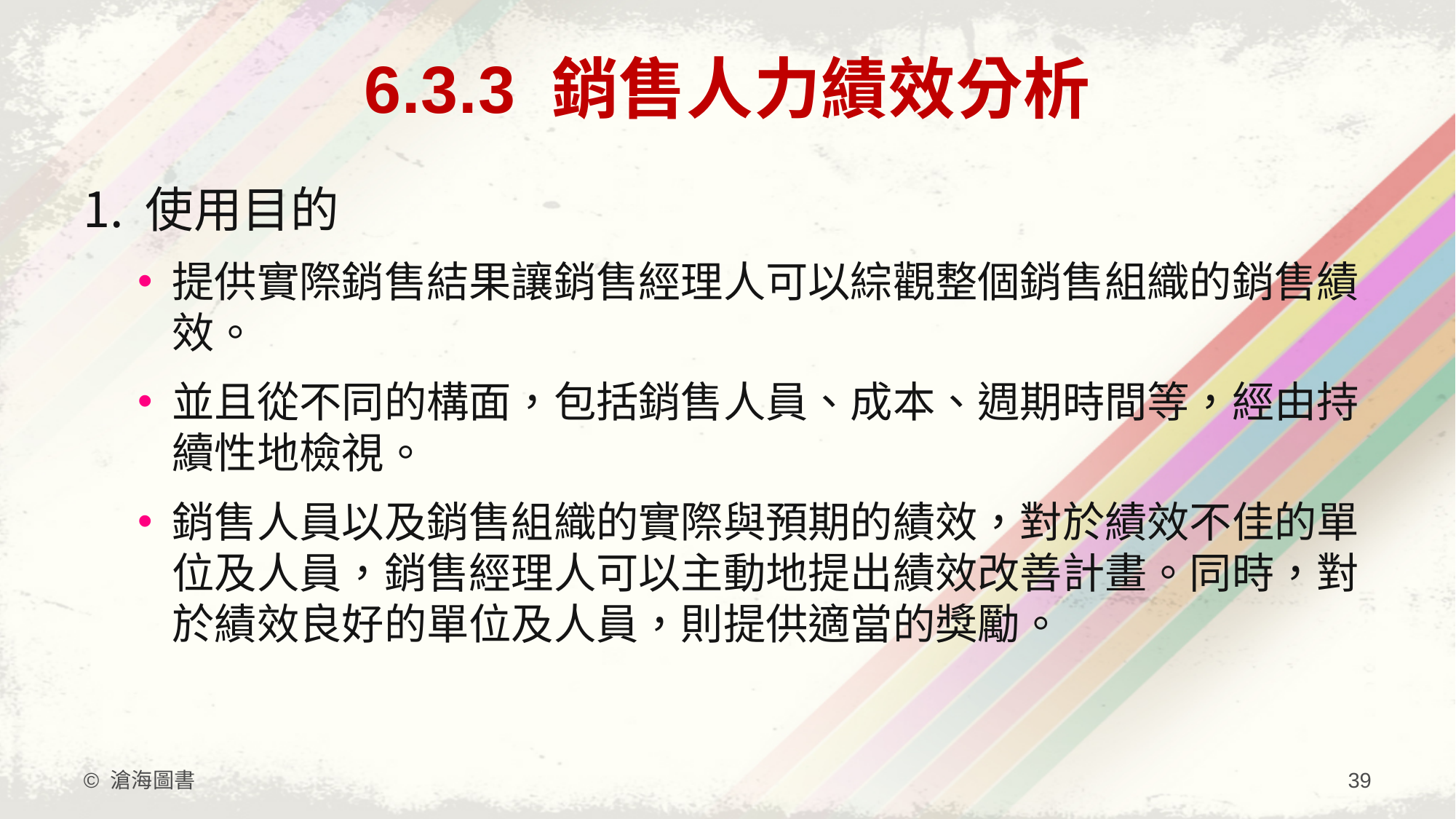

# 6.3.3 銷售人力績效分析
使用目的
提供實際銷售結果讓銷售經理人可以綜觀整個銷售組織的銷售績效。
並且從不同的構面，包括銷售人員、成本、週期時間等，經由持續性地檢視。
銷售人員以及銷售組織的實際與預期的績效，對於績效不佳的單位及人員，銷售經理人可以主動地提出績效改善計畫。同時，對於績效良好的單位及人員，則提供適當的獎勵。
© 滄海圖書
39